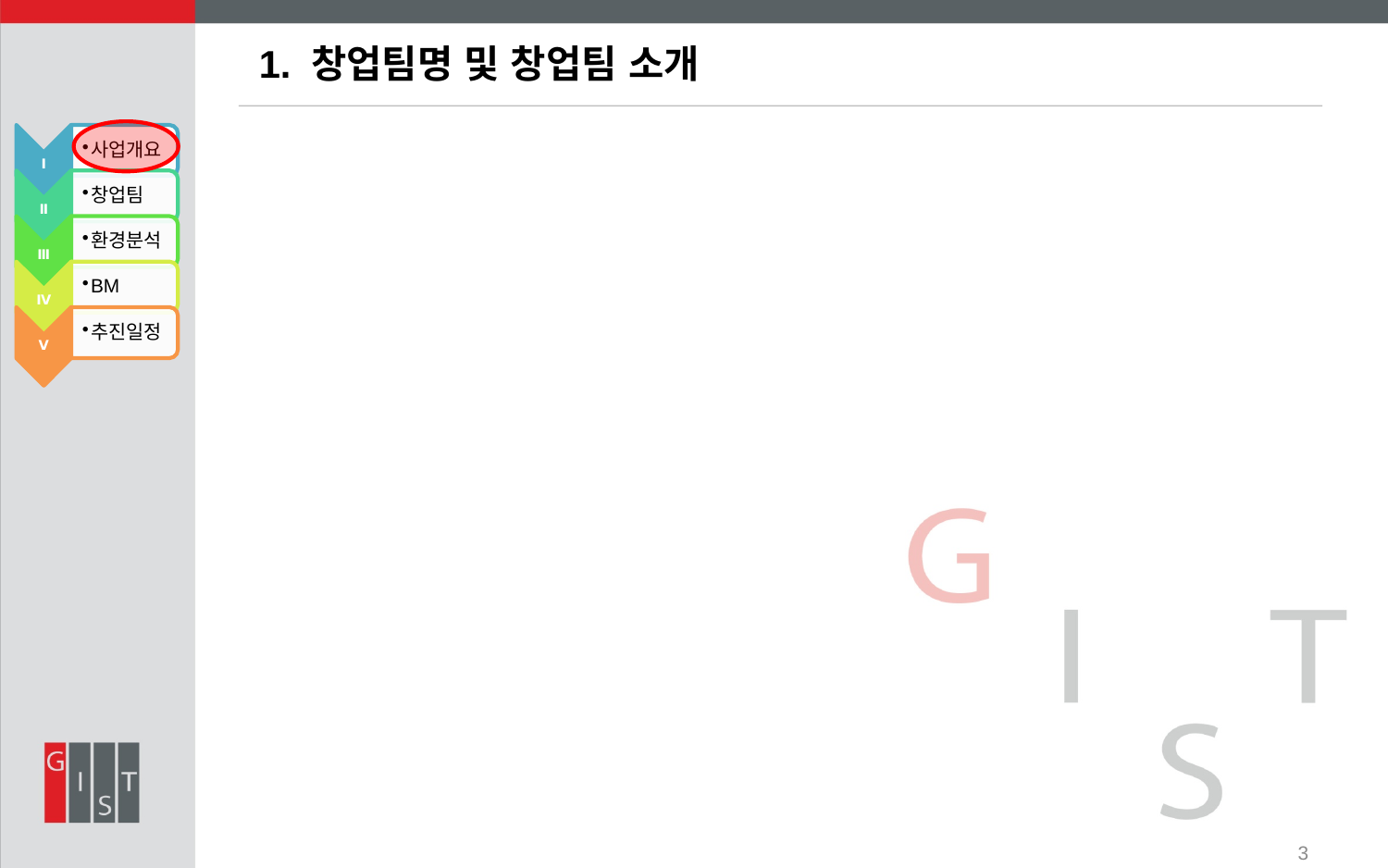

1. 창업팀명 및 창업팀 소개

Ⅰ
사업개요
Ⅱ
창업팀
Ⅲ
환경분석
Ⅳ
BM
Ⅴ
추진일정

3